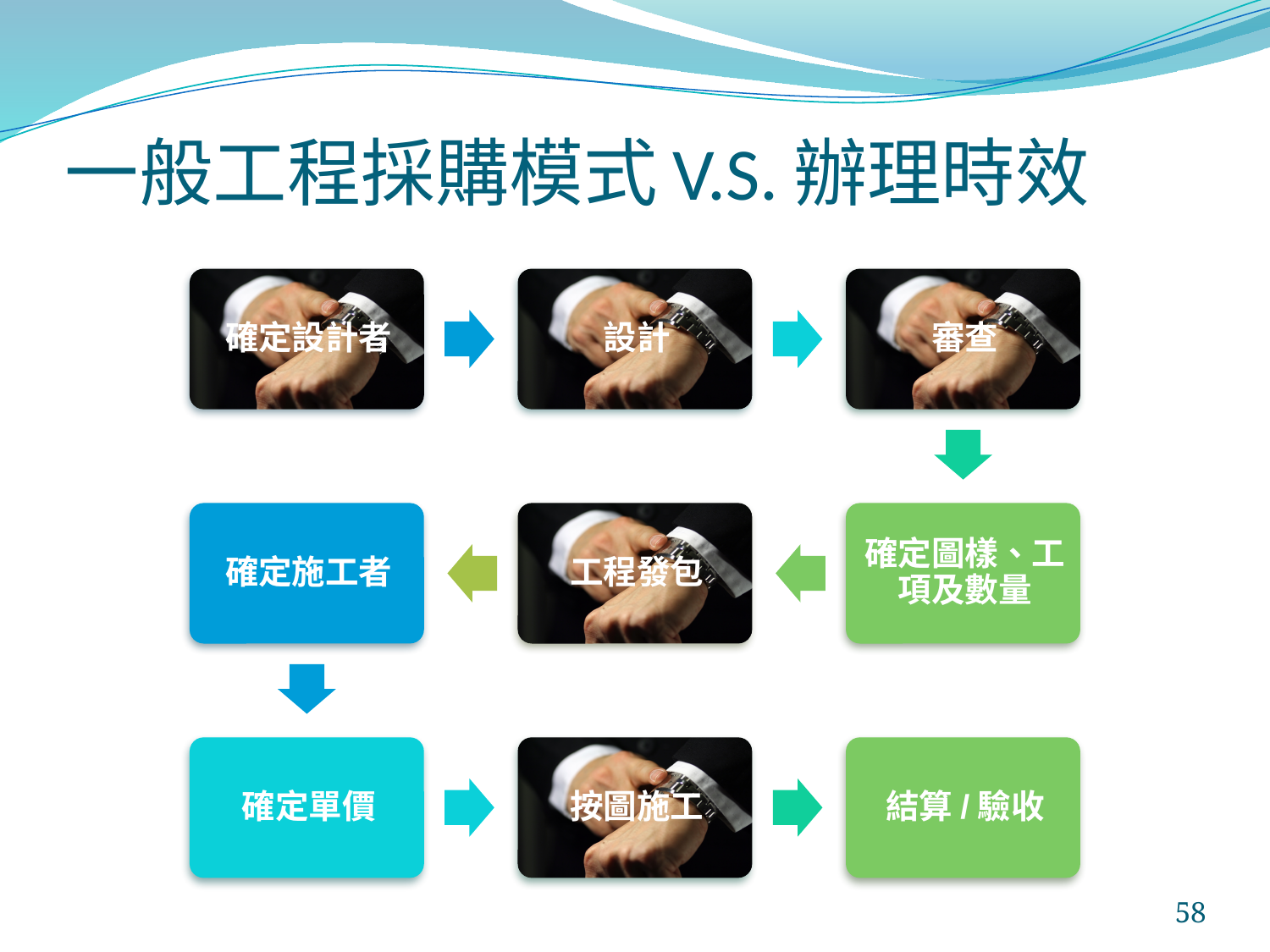

# 一般工程採購模式V.S.辦理時效
確定設計者

設計

審查

確定圖樣、工項及數量

工程發包

確定施工者

確定單價

按圖施工

結算/驗收
58